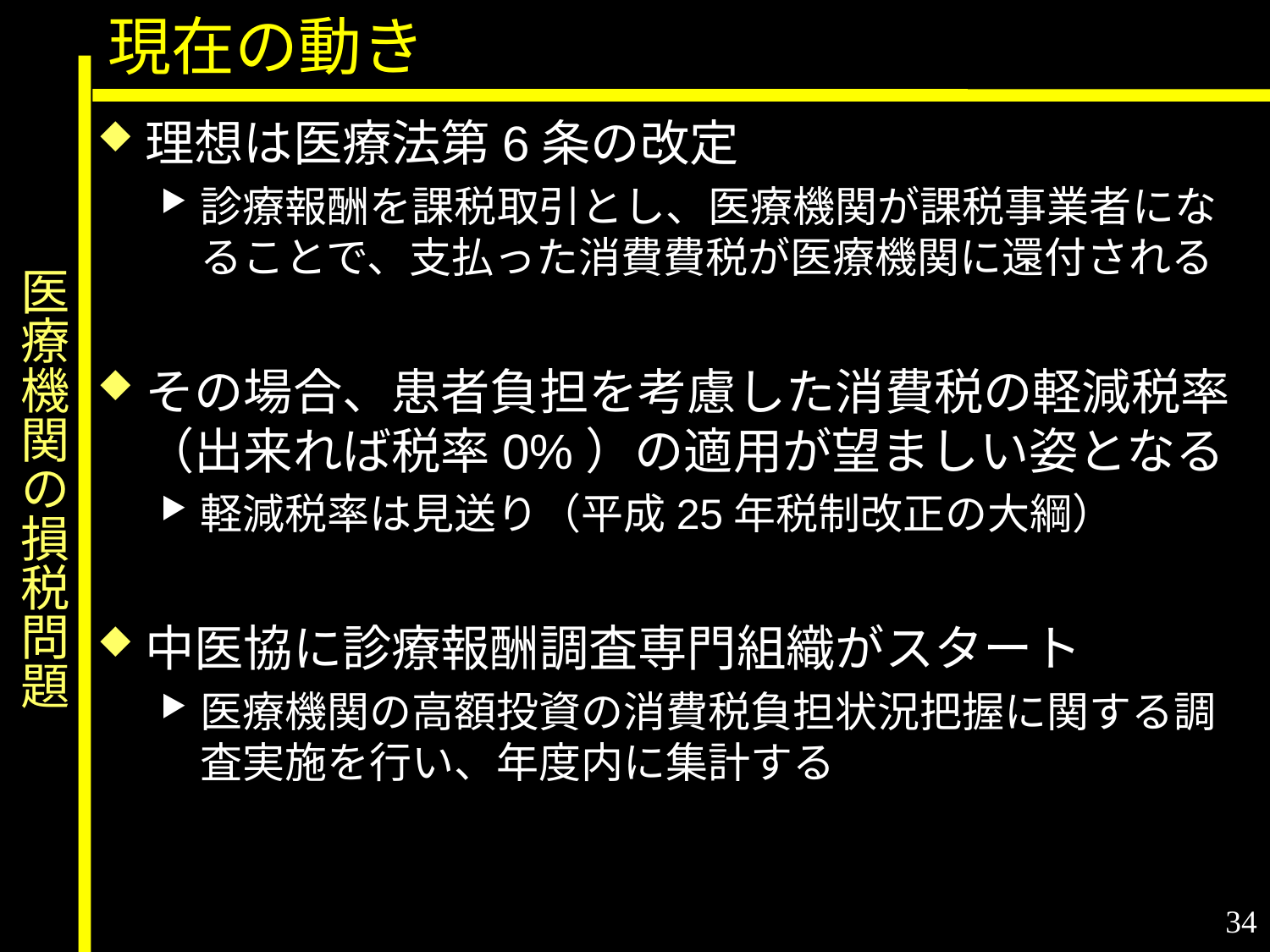

現在の動き

理想は医療法第6条の改定
診療報酬を課税取引とし、医療機関が課税事業者になることで、支払った消費費税が医療機関に還付される

その場合、患者負担を考慮した消費税の軽減税率（出来れば税率0%）の適用が望ましい姿となる
軽減税率は見送り（平成25年税制改正の大綱）

中医協に診療報酬調査専門組織がスタート
医療機関の高額投資の消費税負担状況把握に関する調査実施を行い、年度内に集計する
# 医療機関の損税問題
34